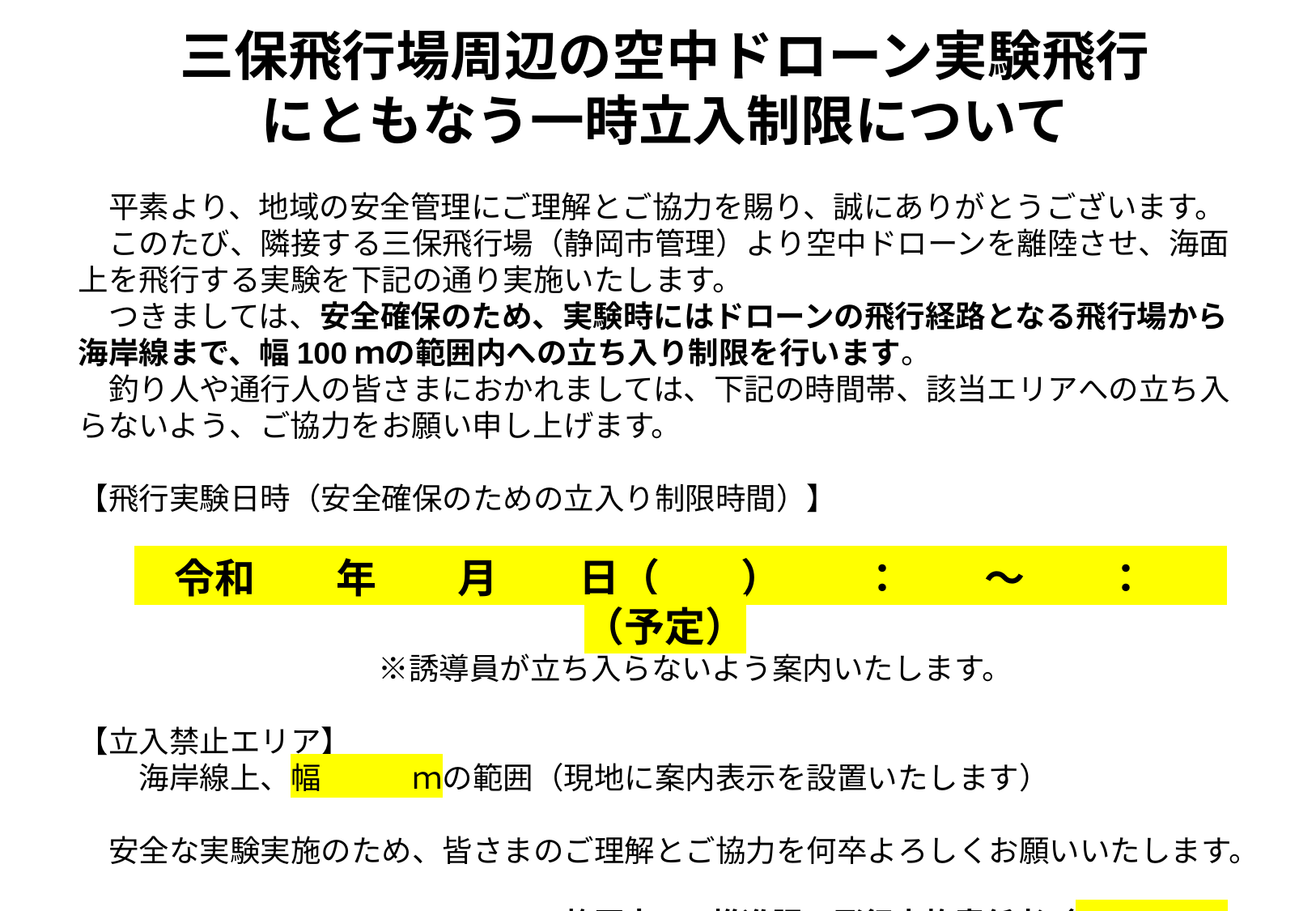

三保飛行場周辺の空中ドローン実験飛行
にともなう一時立入制限について

　平素より、地域の安全管理にご理解とご協力を賜り、誠にありがとうございます。
　このたび、隣接する三保飛行場（静岡市管理）より空中ドローンを離陸させ、海面上を飛行する実験を下記の通り実施いたします。
　つきましては、安全確保のため、実験時にはドローンの飛行経路となる飛行場から海岸線まで、幅100ｍの範囲内への立ち入り制限を行います。
　釣り人や通行人の皆さまにおかれましては、下記の時間帯、該当エリアへの立ち入らないよう、ご協力をお願い申し上げます。

【飛行実験日時（安全確保のための立入り制限時間）】
　　令和　　年　　月　　日（　　）　　：　　～　　：　　（予定）
　　※誘導員が立ち入らないよう案内いたします。

【立入禁止エリア】
　　海岸線上、幅　　　ｍの範囲（現地に案内表示を設置いたします）

　安全な実験実施のため、皆さまのご理解とご協力を何卒よろしくお願いいたします。

　　　　　　　　　　　　　　　　静岡市BX推進課・飛行実施責任者（　　　　　　　　　）